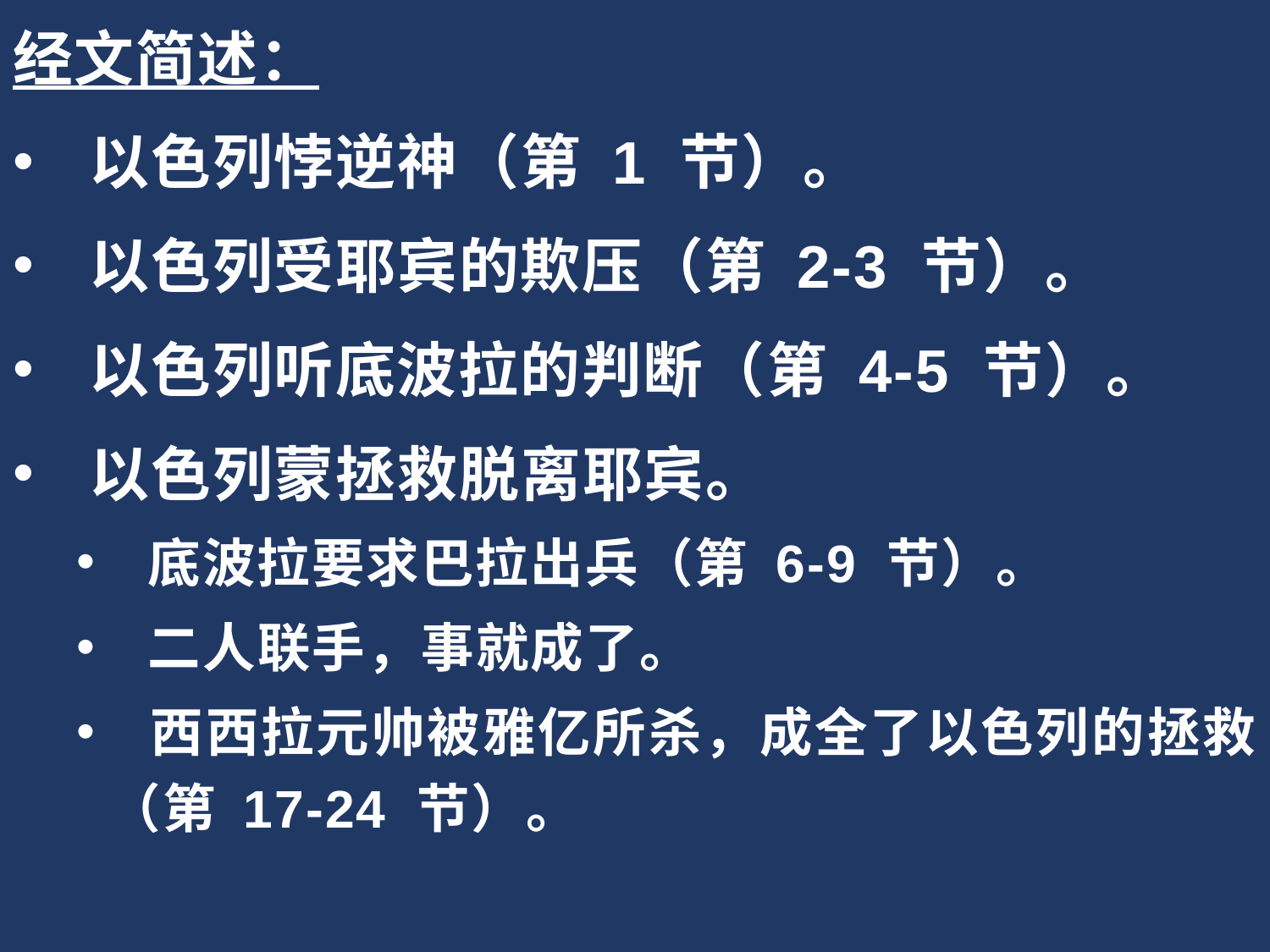

经文简述：
  以色列悖逆神（第 1 节）。
  以色列受耶宾的欺压（第 2-3 节）。
  以色列听底波拉的判断（第 4-5 节）。
  以色列蒙拯救脱离耶宾。
  底波拉要求巴拉出兵（第 6-9 节）。
  二人联手，事就成了。
  西西拉元帅被雅亿所杀，成全了以色列的拯救（第 17-24 节）。